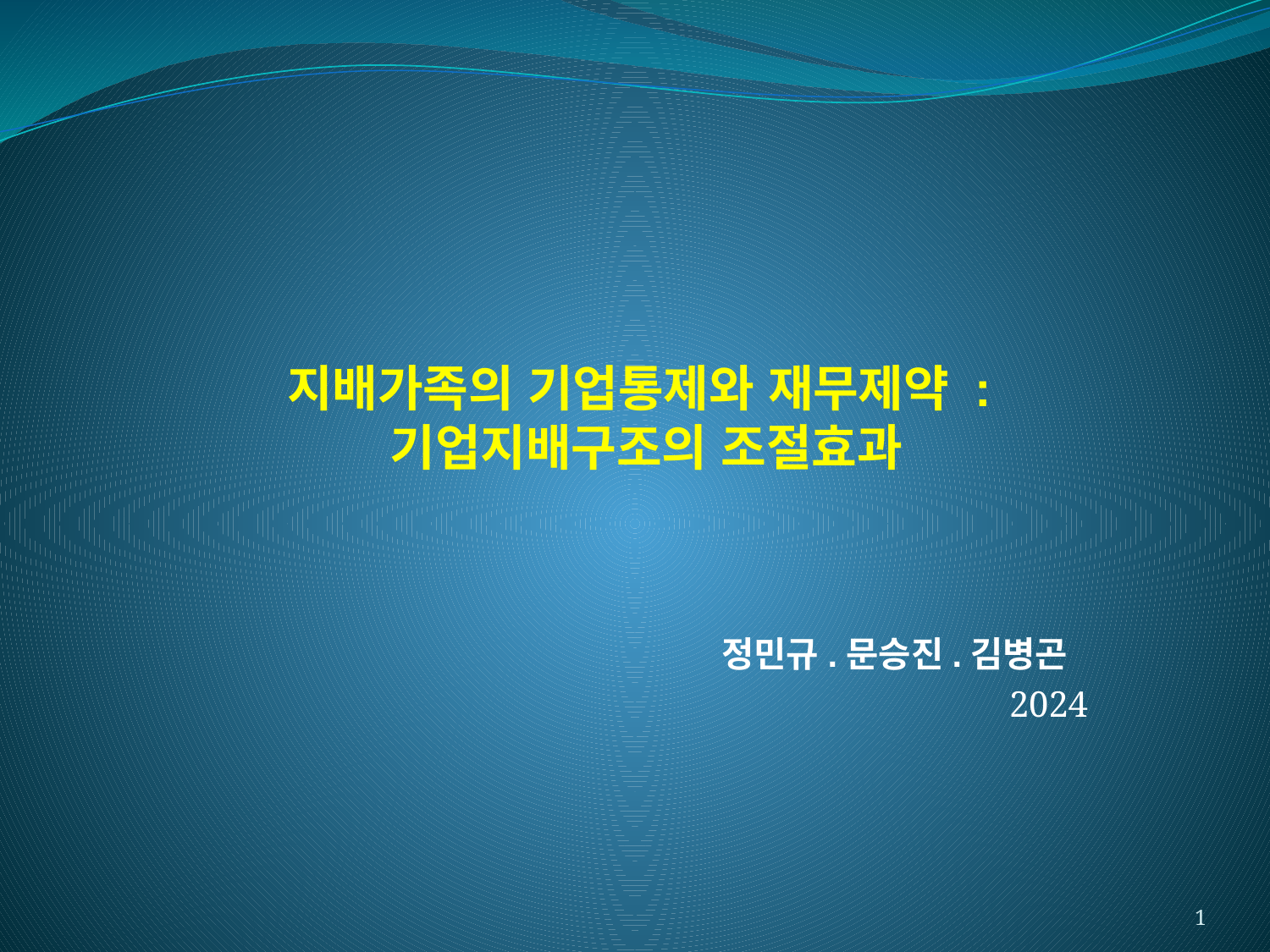

지배가족의 기업통제와 재무제약 :
기업지배구조의 조절효과
정민규.문승진.김병곤
2024
1